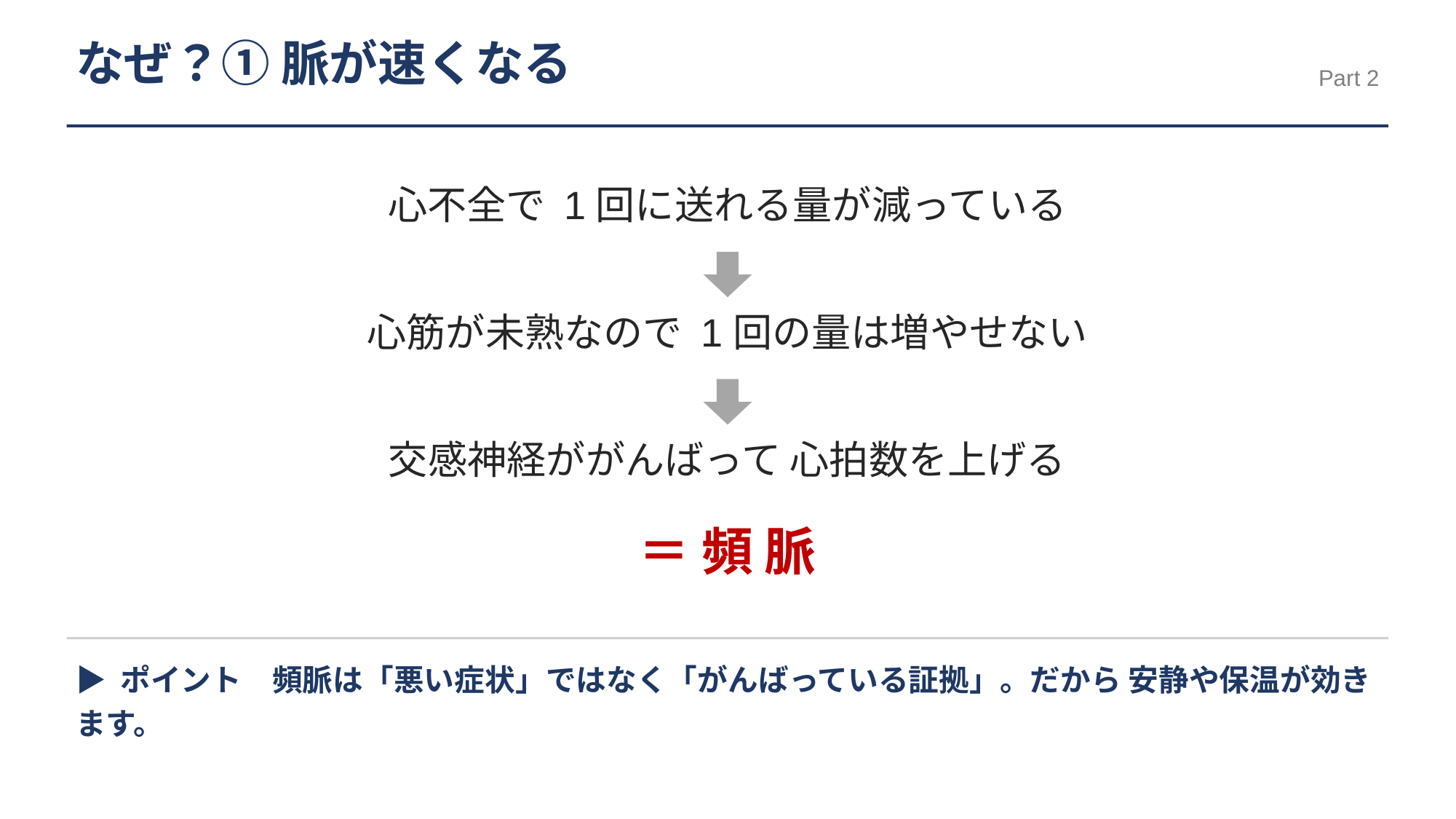

なぜ？① 脈が速くなる
Part 2

心不全で 1回に送れる量が減っている

心筋が未熟なので 1回の量は増やせない

交感神経ががんばって 心拍数を上げる
＝ 頻 脈

▶ ポイント　頻脈は「悪い症状」ではなく「がんばっている証拠」。だから 安静や保温が効きます。